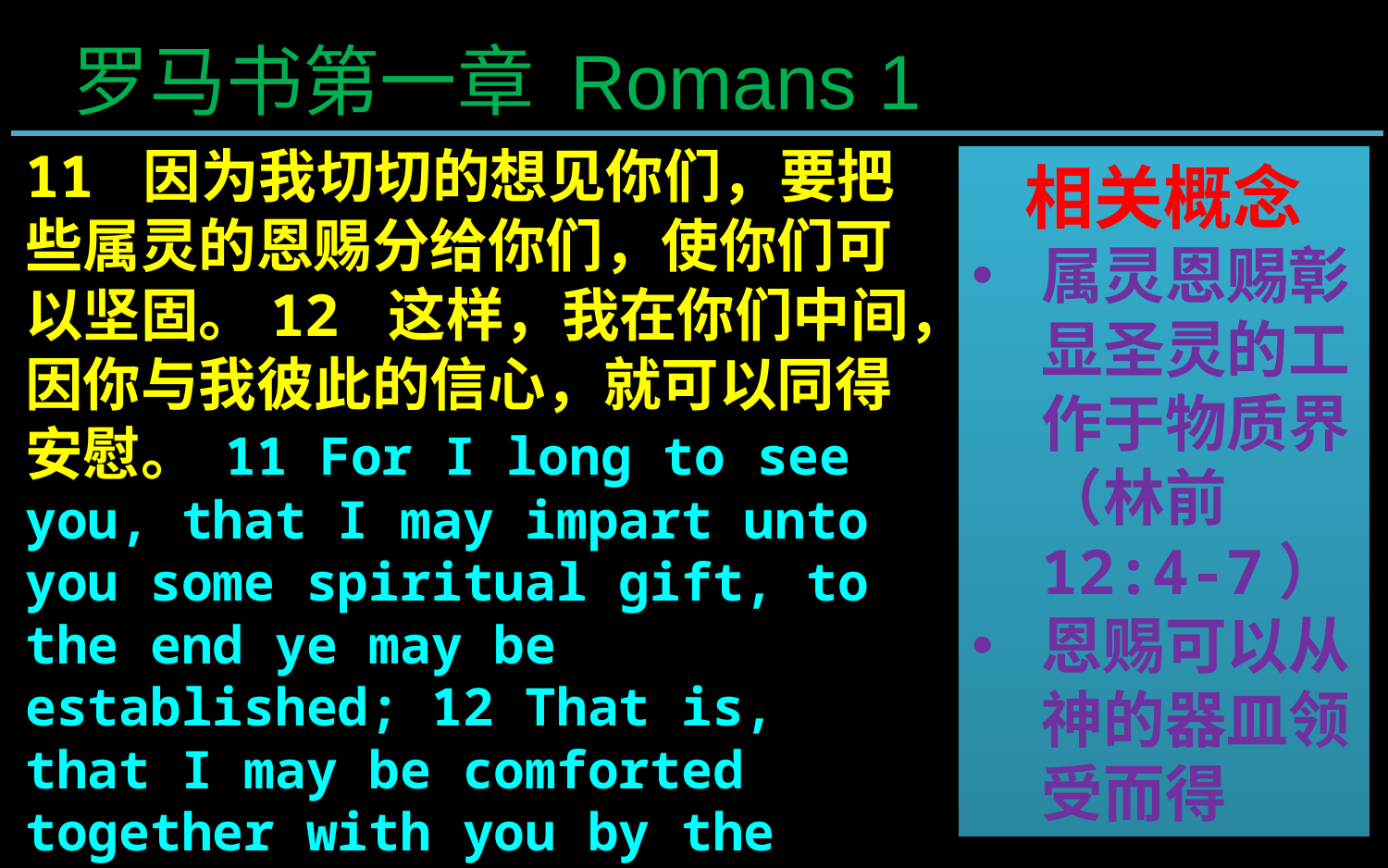

罗马书第一章 Romans 1
11 因为我切切的想见你们，要把些属灵的恩赐分给你们，使你们可以坚固。12 这样，我在你们中间，因你与我彼此的信心，就可以同得安慰。 11 For I long to see you, that I may impart unto you some spiritual gift, to the end ye may be established; 12 That is, that I may be comforted together with you by the mutual faith both of you and me.
相关概念
属灵恩赐彰显圣灵的工作于物质界（林前12:4-7）
恩赐可以从神的器皿领受而得